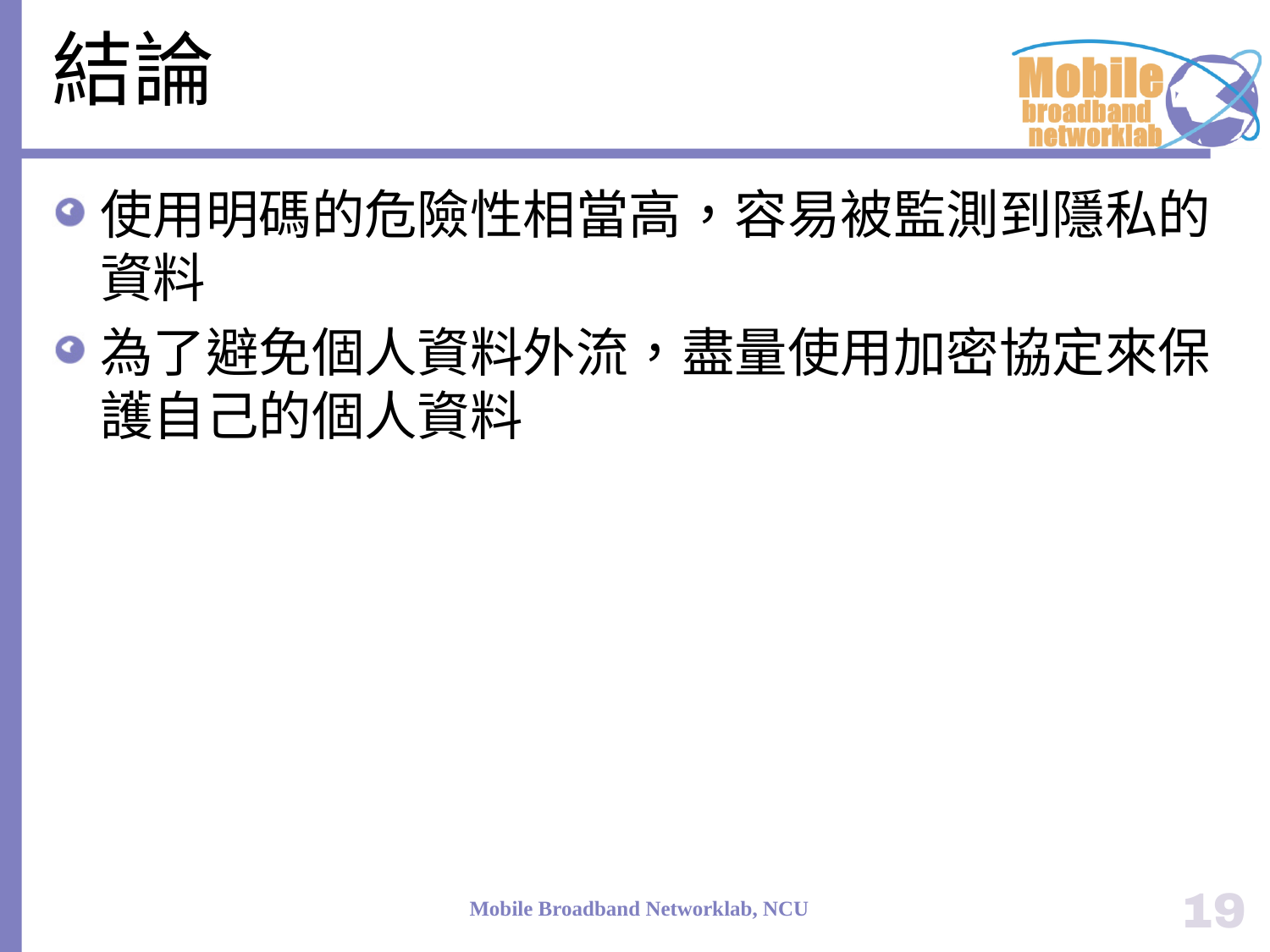

# 結論
使用明碼的危險性相當高，容易被監測到隱私的資料
為了避免個人資料外流，盡量使用加密協定來保護自己的個人資料
19